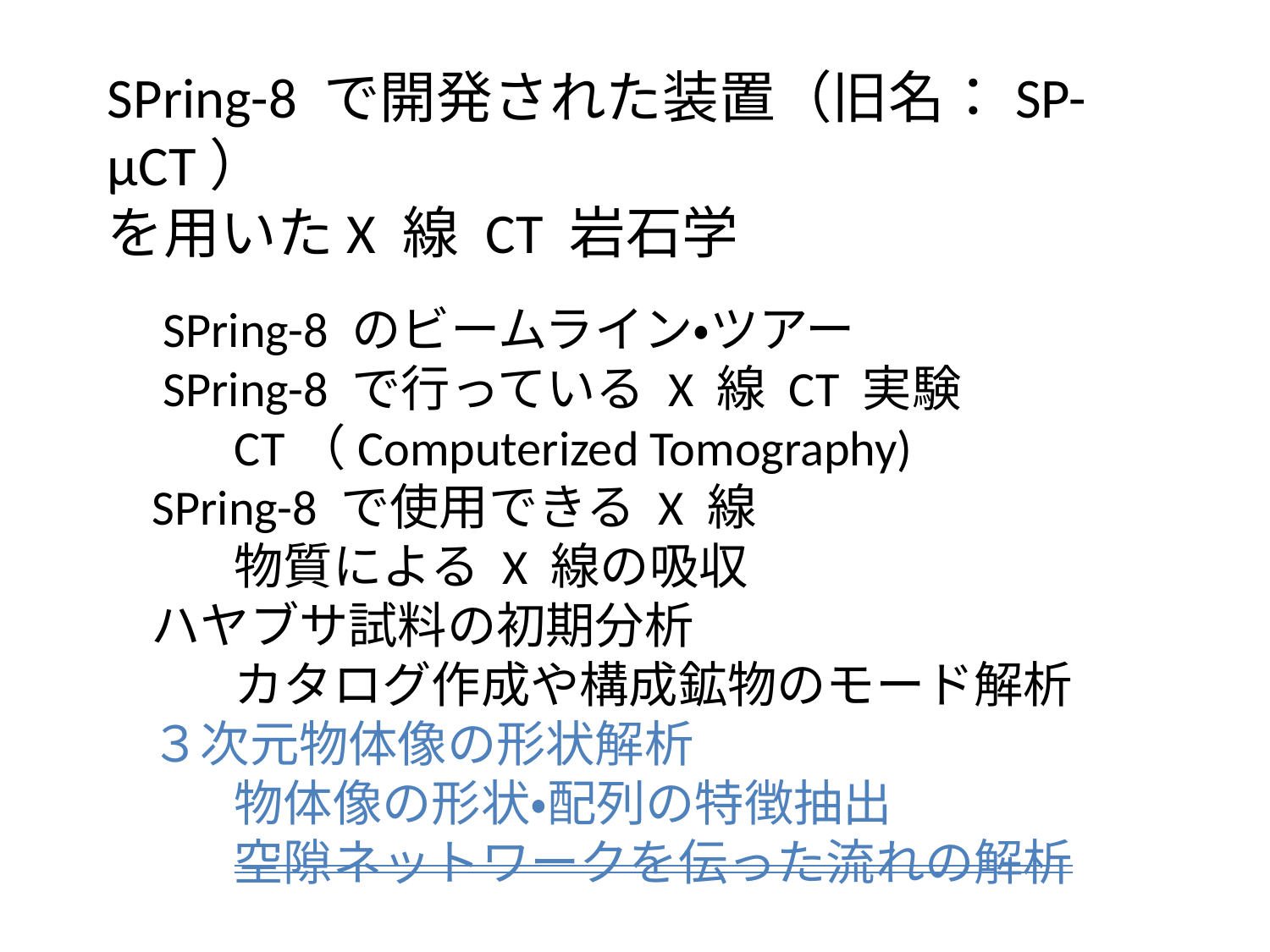

# SPring-8 で開発された装置（旧名：SP-μCT） を用いたX 線 CT 岩石学 SPring-8 のビームライン・ツアー SPring-8 で行っている X 線 CT 実験 CT（Computerized Tomography) SPring-8 で使用できる X 線 物質による X 線の吸収 ハヤブサ試料の初期分析 カタログ作成や構成鉱物のモード解析 ３次元物体像の形状解析 物体像の形状・配列の特徴抽出 空隙ネットワークを伝った流れの解析